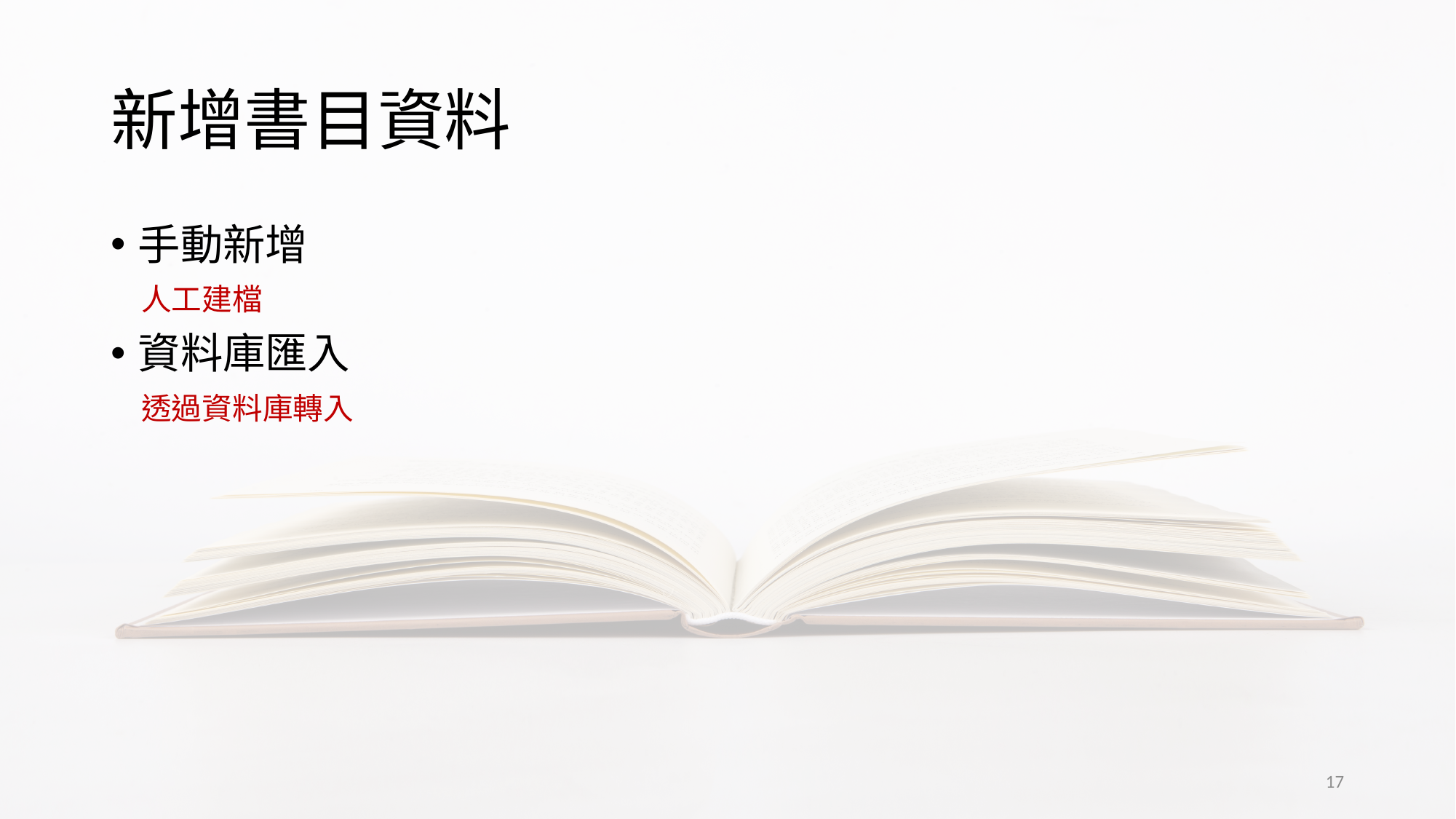

# 新增書目資料
手動新增
　人工建檔
資料庫匯入
　透過資料庫轉入
17